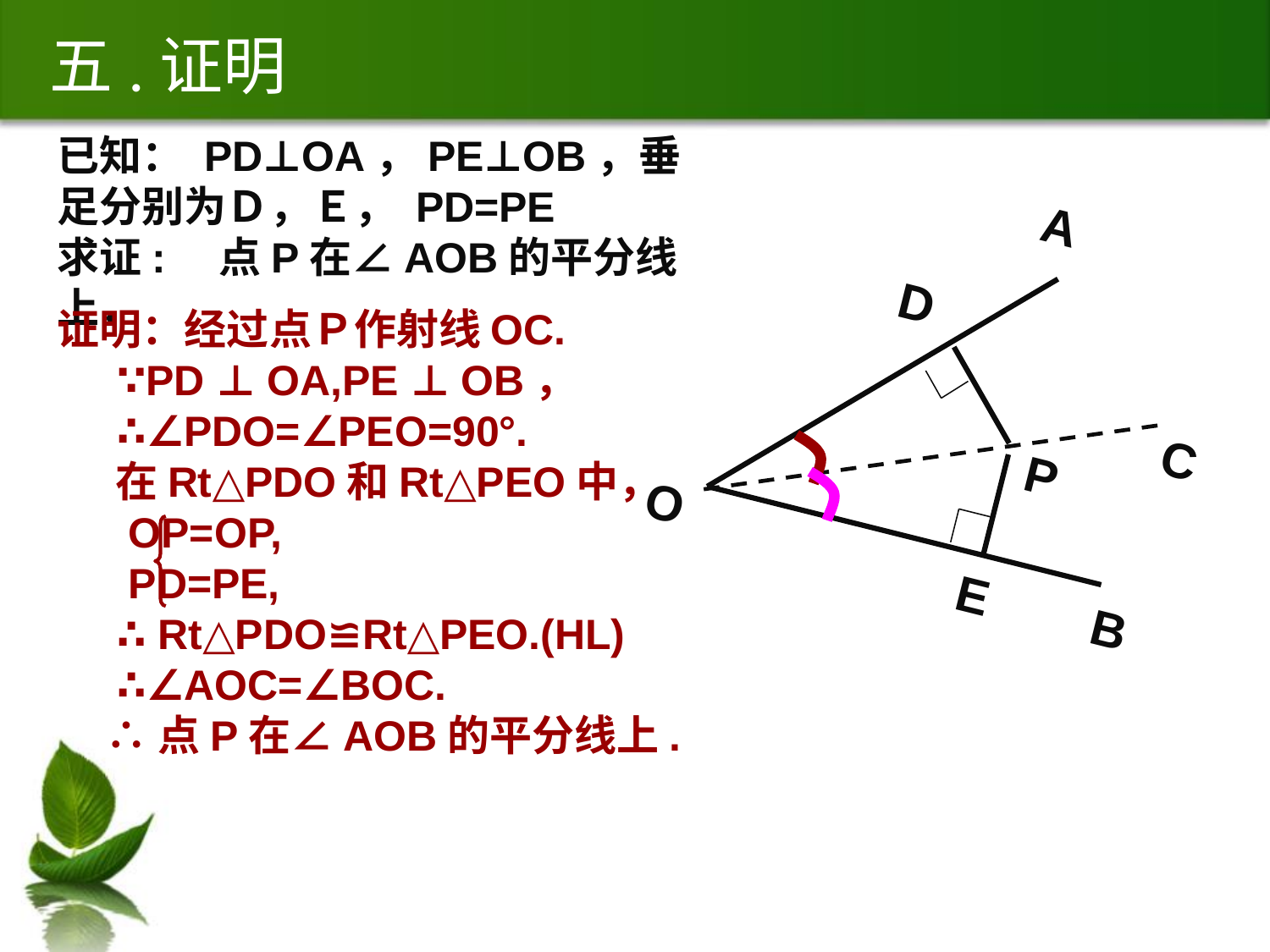

# 五.证明
已知： PD⊥OA，PE⊥OB，垂足分别为Ｄ，Ｅ， PD=PE
求证:　点P在∠AOB的平分线上．
A

D

C

P

O

E
B
证明：经过点Ｐ作射线OC.
     ∵PD ⊥ OA,PE ⊥ OB，
     ∴∠PDO=∠PEO=90°.
     在Rt△PDO和Rt△PEO中，
      OP=OP,
      PD=PE,
     ∴ Rt△PDO≌Rt△PEO.(HL)
     ∴∠AOC=∠BOC.
     ∴点P在∠AOB的平分线上.